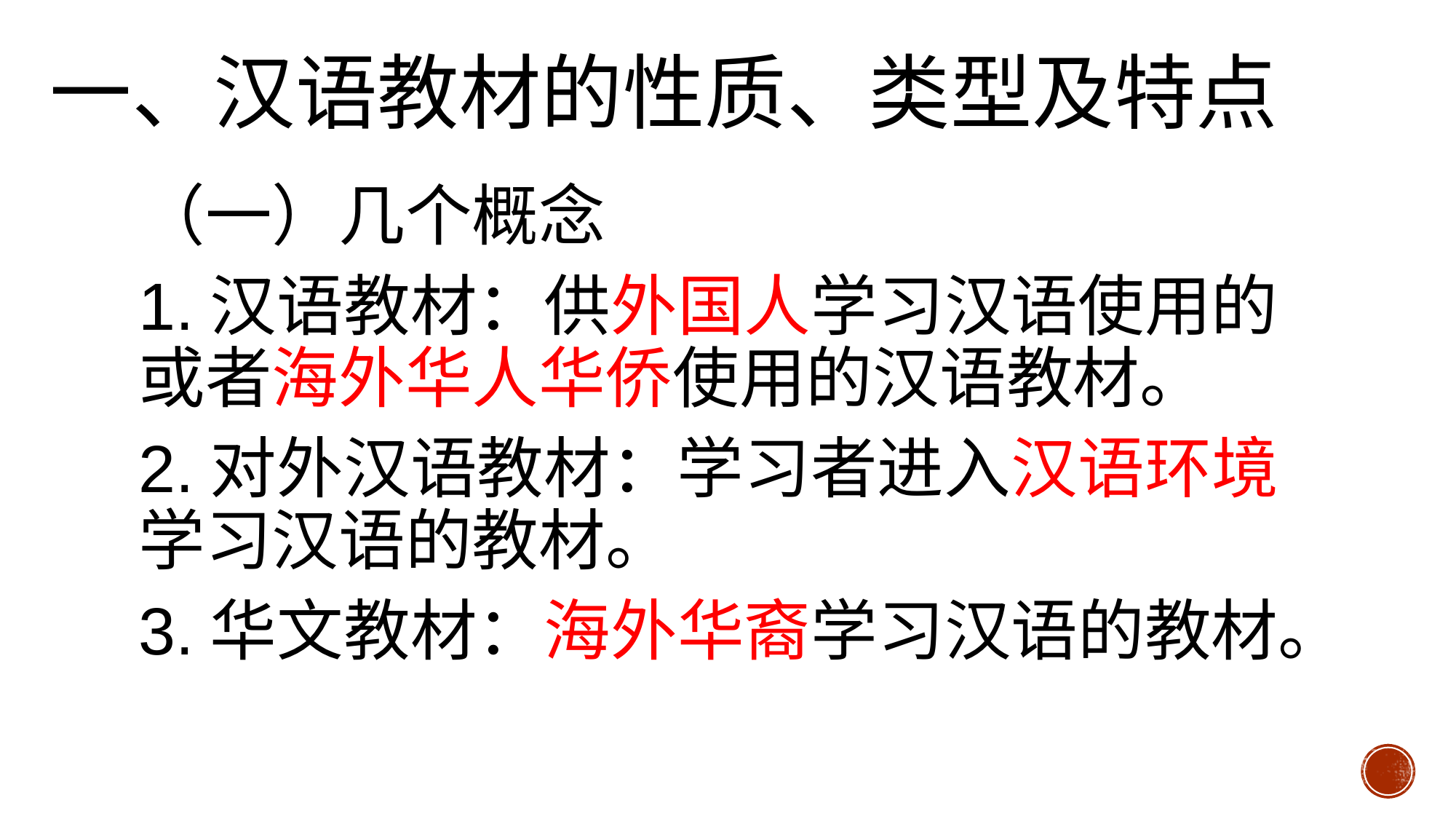

# 一、汉语教材的性质、类型及特点
（一）几个概念
1.汉语教材：供外国人学习汉语使用的或者海外华人华侨使用的汉语教材。
2.对外汉语教材：学习者进入汉语环境学习汉语的教材。
3.华文教材：海外华裔学习汉语的教材。